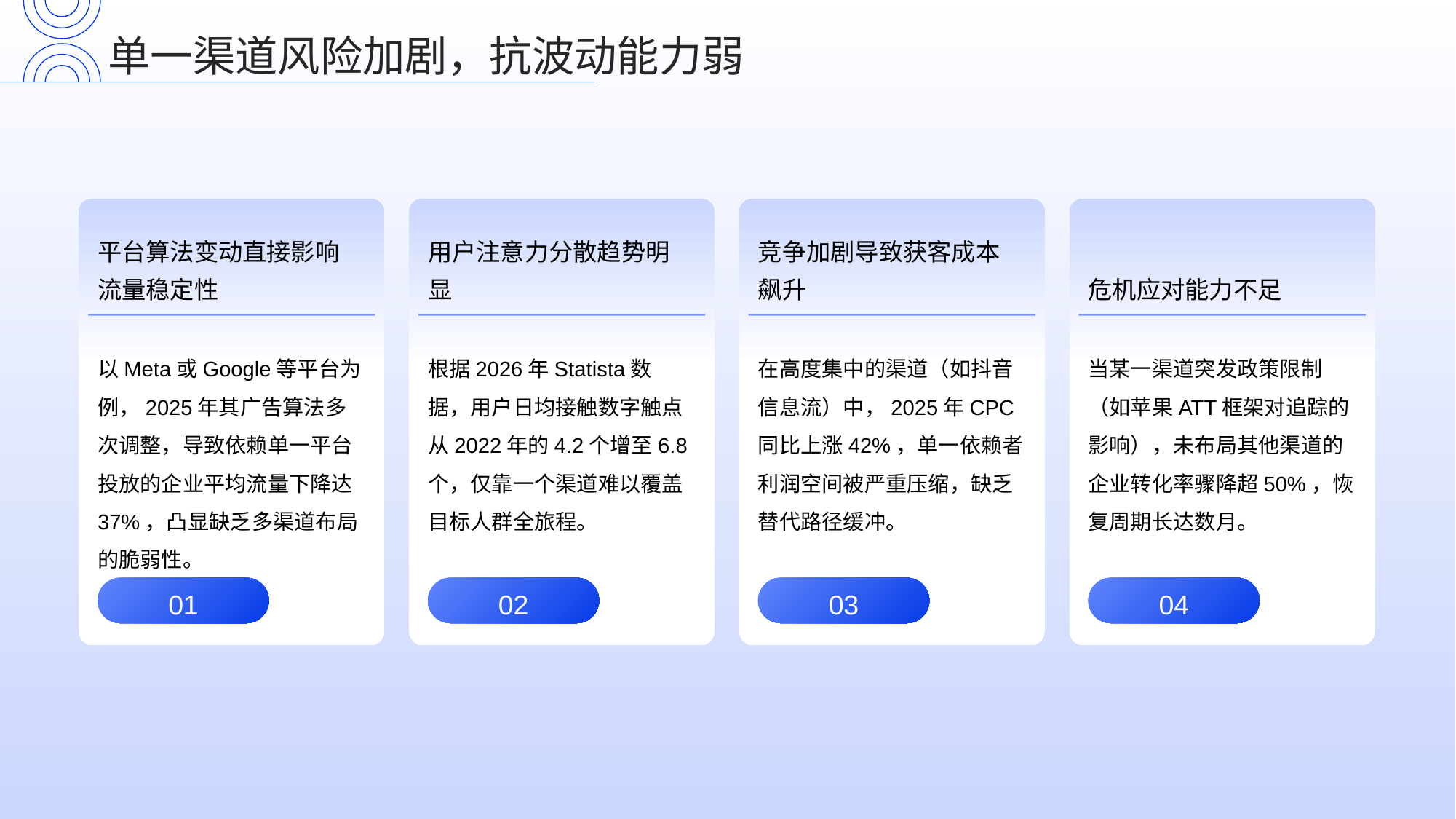

单一渠道风险加剧，抗波动能力弱

平台算法变动直接影响流量稳定性
用户注意力分散趋势明显
竞争加剧导致获客成本飙升
危机应对能力不足
以Meta或Google等平台为例，2025年其广告算法多次调整，导致依赖单一平台投放的企业平均流量下降达37%，凸显缺乏多渠道布局的脆弱性。
根据2026年Statista数据，用户日均接触数字触点从2022年的4.2个增至6.8个，仅靠一个渠道难以覆盖目标人群全旅程。
在高度集中的渠道（如抖音信息流）中，2025年CPC同比上涨42%，单一依赖者利润空间被严重压缩，缺乏替代路径缓冲。
当某一渠道突发政策限制（如苹果ATT框架对追踪的影响），未布局其他渠道的企业转化率骤降超50%，恢复周期长达数月。

01
02
03
04